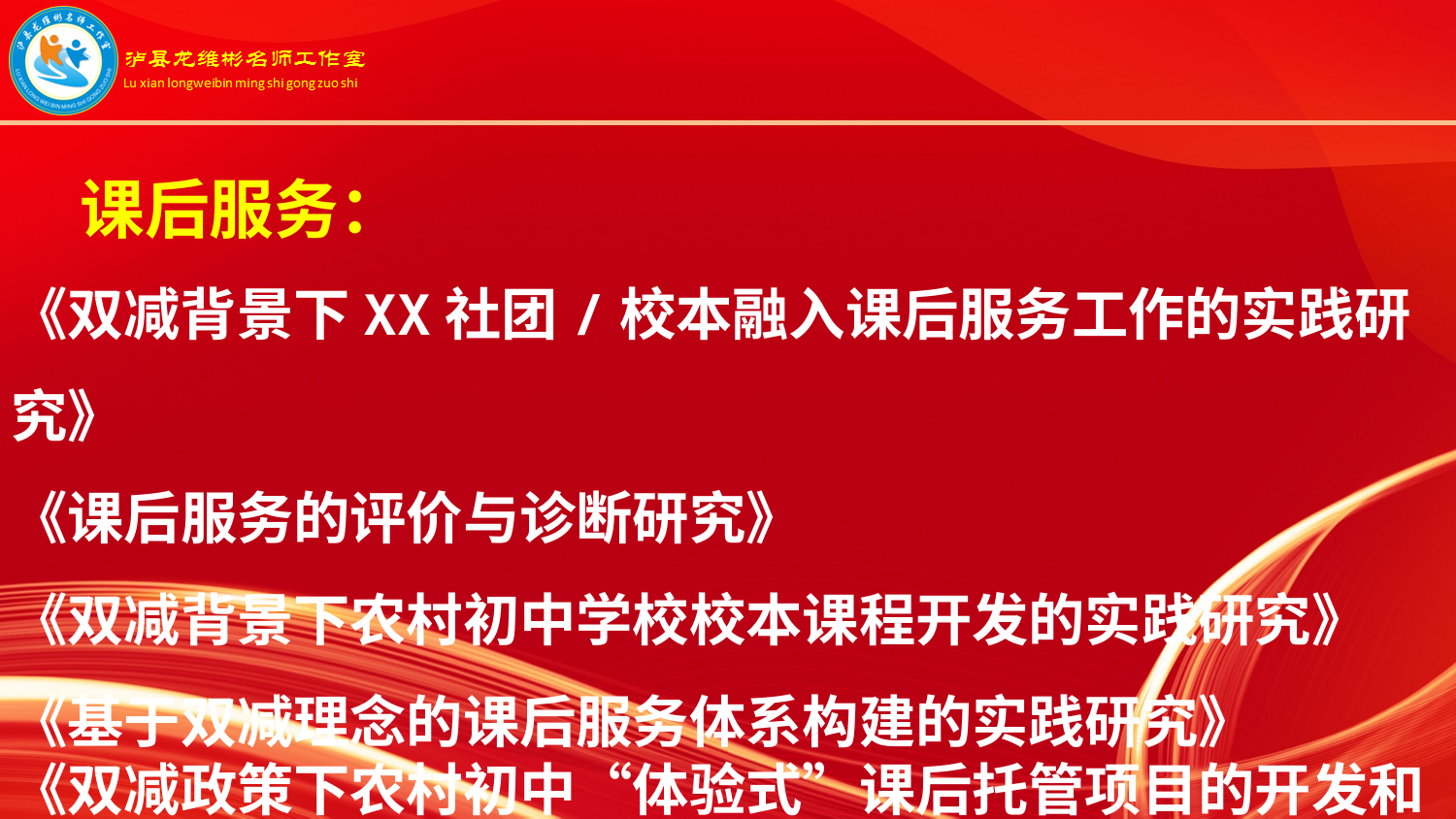

课后服务：
《双减背景下XX社团/校本融入课后服务工作的实践研究》
《课后服务的评价与诊断研究》
《双减背景下农村初中学校校本课程开发的实践研究》《基于双减理念的课后服务体系构建的实践研究》
《双减政策下农村初中“体验式”课后托管项目的开发和
  实施研究》